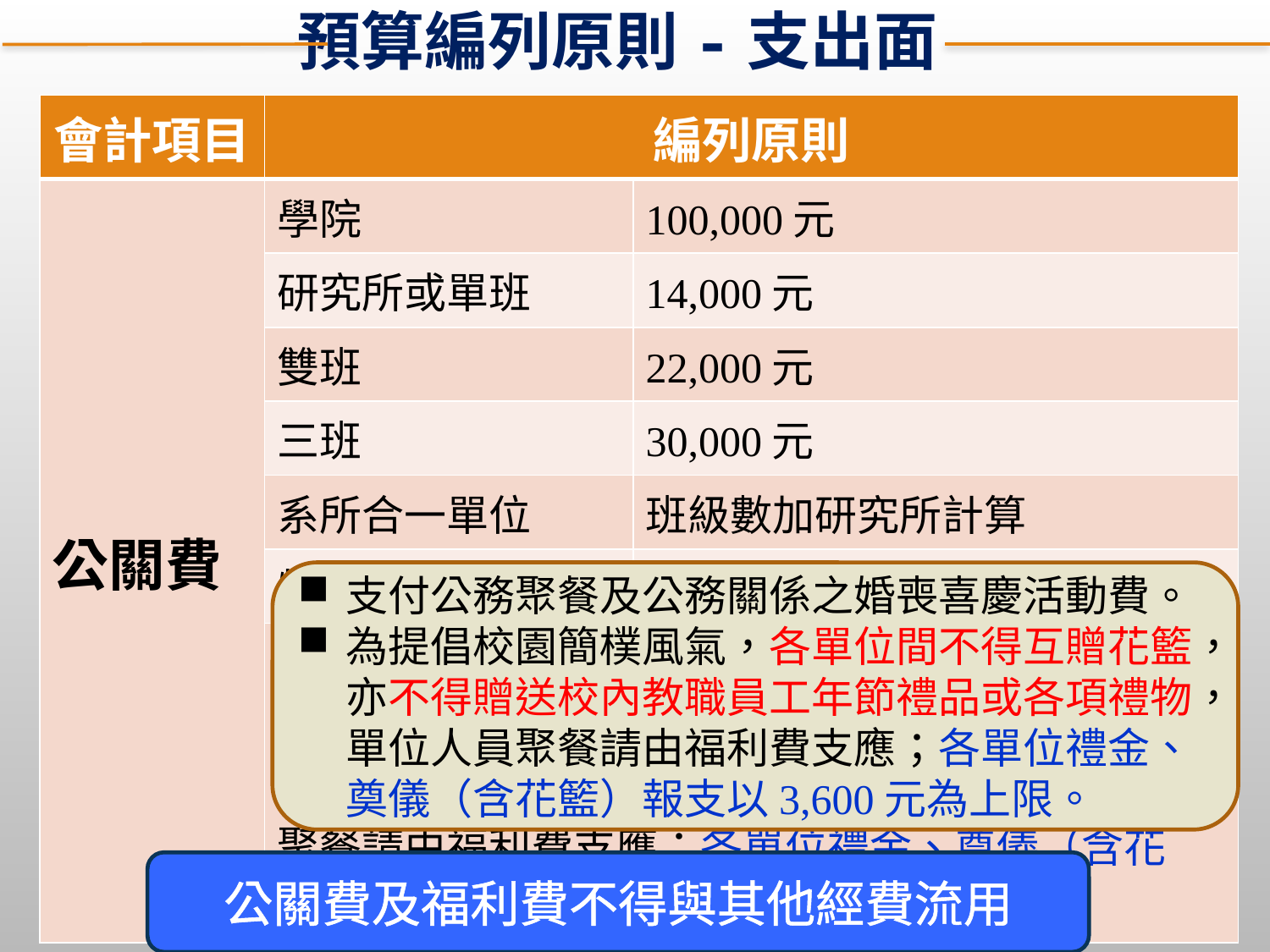

預算編列原則-支出面
| 會計項目 | 編列原則 |  |
| --- | --- | --- |
| 公關費 | 學院 | 100,000元 |
|  | 研究所或單班 | 14,000元 |
|  | 雙班 | 22,000元 |
|  | 三班 | 30,000元 |
|  | 系所合一單位 | 班級數加研究所計算 |
|  | 特別計畫 | 不得另行編列公關費 |
|  | 支付公務聚餐及公務關係之婚喪喜慶活動費，為提倡校園簡樸風氣，各單位間不得互贈花籃，亦不得贈送校內教職員工年節禮品或各項禮物，單位人員聚餐請由福利費支應；各單位禮金、奠儀（含花籃）報支以3,600元為上限。 |  |
支付公務聚餐及公務關係之婚喪喜慶活動費。
為提倡校園簡樸風氣，各單位間不得互贈花籃，亦不得贈送校內教職員工年節禮品或各項禮物，單位人員聚餐請由福利費支應；各單位禮金、奠儀（含花籃）報支以3,600元為上限。
公關費及福利費不得與其他經費流用